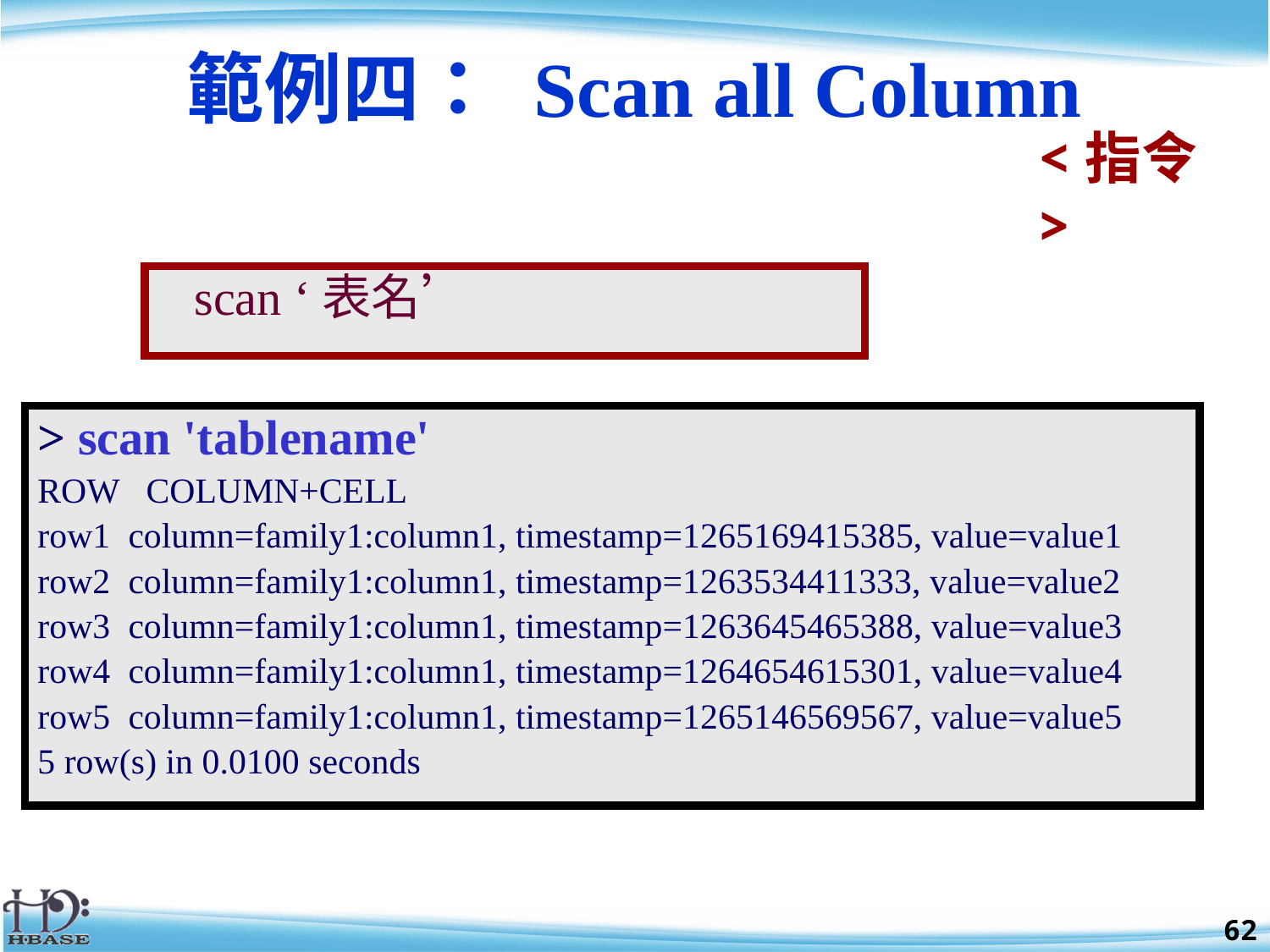

# 範例四： Scan all Column
<指令>
   scan ‘表名’
> scan 'tablename'
ROW   COLUMN+CELL
row1  column=family1:column1, timestamp=1265169415385, value=value1
row2  column=family1:column1, timestamp=1263534411333, value=value2
row3  column=family1:column1, timestamp=1263645465388, value=value3
row4  column=family1:column1, timestamp=1264654615301, value=value4
row5  column=family1:column1, timestamp=1265146569567, value=value5
5 row(s) in 0.0100 seconds
62